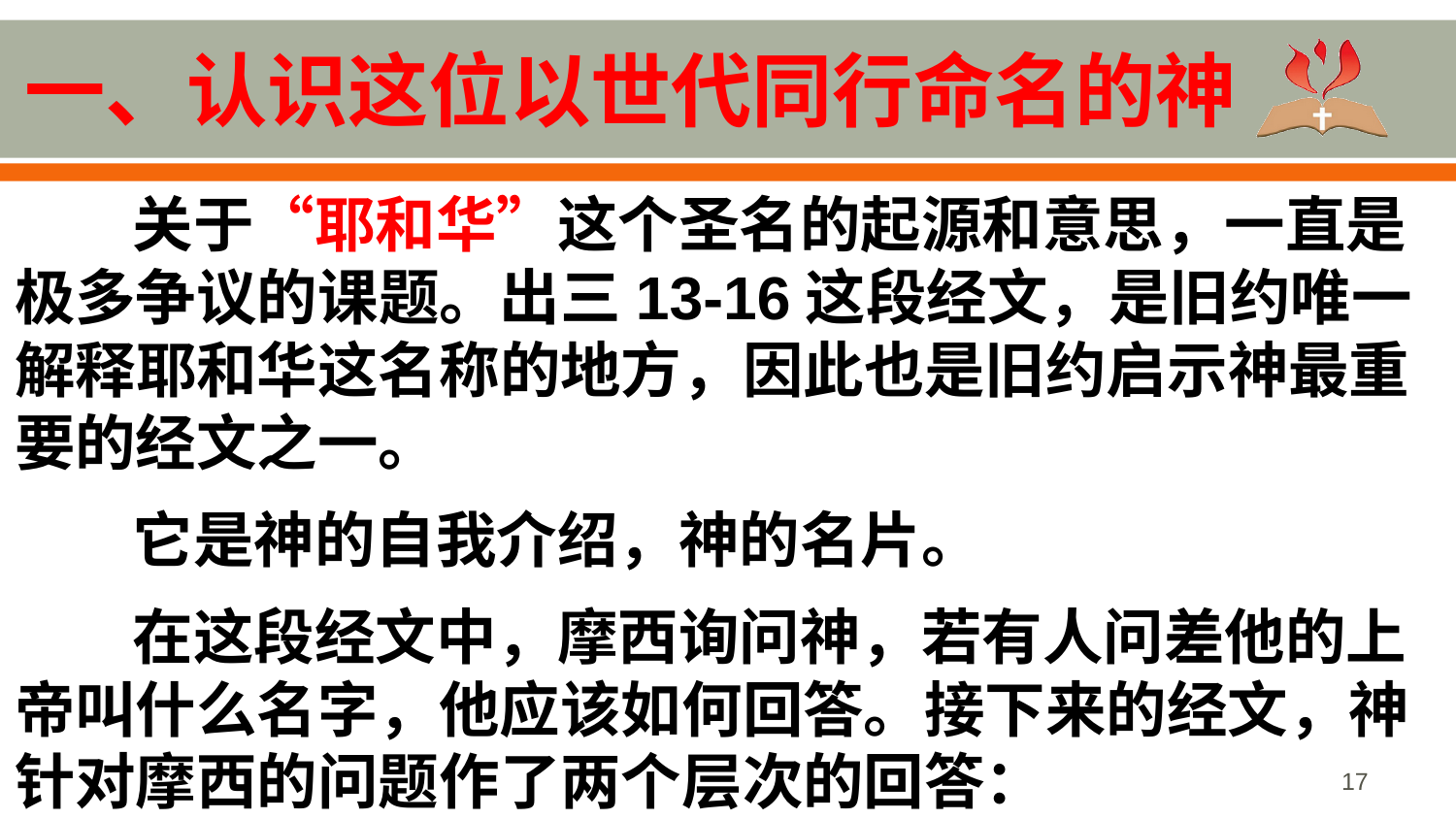

# 一、认识这位以世代同行命名的神
关于“耶和华”这个圣名的起源和意思，一直是极多争议的课题。出三13-16这段经文，是旧约唯一解释耶和华这名称的地方，因此也是旧约启示神最重要的经文之一。
它是神的自我介绍，神的名片。
在这段经文中，摩西询问神，若有人问差他的上帝叫什么名字，他应该如何回答。接下来的经文，神针对摩西的问题作了两个层次的回答：

17